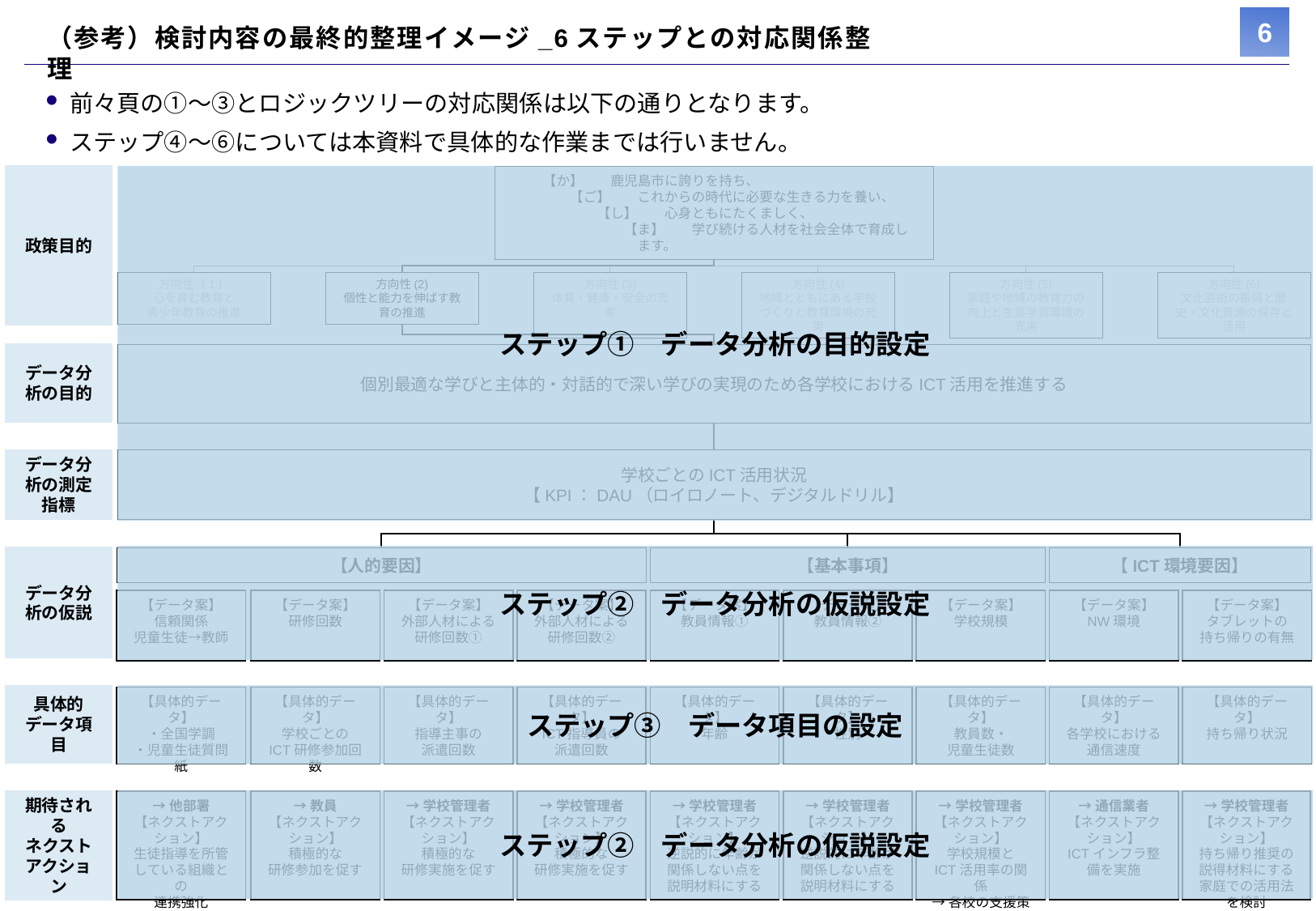

# （参考）検討内容の最終的整理イメージ_6ステップとの対応関係整理
前々頁の①～③とロジックツリーの対応関係は以下の通りとなります。
ステップ④～⑥については本資料で具体的な作業までは行いません。
政策目的
ステップ①　データ分析の目的設定
【か】　　鹿児島市に誇りを持ち、
　　【ご】　　これからの時代に必要な生きる力を養い、
　　　　【し】　　心身ともにたくましく、
　　　　　　【ま】　　学び続ける人材を社会全体で育成します。
方向性（1）
心を育む教育と
青少年教育の推進
方向性(2)
個性と能力を伸ばす教育の推進
方向性(3)
体育・健康・安全の充実

方向性(4)
地域とともにある学校づくりと教育環境の充実
方向性(5)
家庭や地域の教育力の向上と生涯学習環境の充実
方向性(6)
文化芸術の振興と歴史・文化資源の保存と活用
個別最適な学びと主体的・対話的で深い学びの実現のため各学校におけるICT活用を推進する
データ分析の目的
学校ごとのICT活用状況
【KPI：DAU（ロイロノート、デジタルドリル】
データ分析の測定指標
ステップ②　データ分析の仮説設定
データ分析の仮説
【人的要因】
【基本事項】
【ICT環境要因】
【データ案】
信頼関係
児童生徒→教師
【データ案】
研修回数
【データ案】
外部人材による
研修回数①
【データ案】
外部人材による
研修回数②
【データ案】
教員情報①
【データ案】
教員情報②
【データ案】
学校規模

【データ案】
NW環境

【データ案】
タブレットの
持ち帰りの有無

ステップ③　データ項目の設定
具体的
データ項目
【具体的データ】
・全国学調
・児童生徒質問紙
【具体的データ】
学校ごとの
ICT研修参加回数
【具体的データ】
指導主事の
派遣回数
【具体的データ】
ICT指導員の
派遣回数
【具体的データ】
年齢
【具体的データ】
性別
【具体的データ】
教員数・
児童生徒数
【具体的データ】
各学校における
通信速度

【具体的データ】
持ち帰り状況
ステップ②　データ分析の仮説設定
→他部署
【ネクストアクション】
生徒指導を所管している組織との
連携強化
→教員
【ネクストアクション】
積極的な
研修参加を促す
→学校管理者
【ネクストアクション】
積極的な
研修実施を促す
→学校管理者
【ネクストアクション】
積極的な
研修実施を促す

→学校管理者
【ネクストアクション】
逆説的に年齢が
関係しない点を
説明材料にする
→学校管理者
【ネクストアクション】
逆説的に年齢が
関係しない点を
説明材料にする

→学校管理者
【ネクストアクション】
学校規模と
ICT活用率の関係
→各校の支援策検討
→通信業者
【ネクストアクション】
ICTインフラ整備を実施
→学校管理者
【ネクストアクション】
持ち帰り推奨の
説得材料にする
家庭での活用法を検討

期待される
ネクスト
アクション